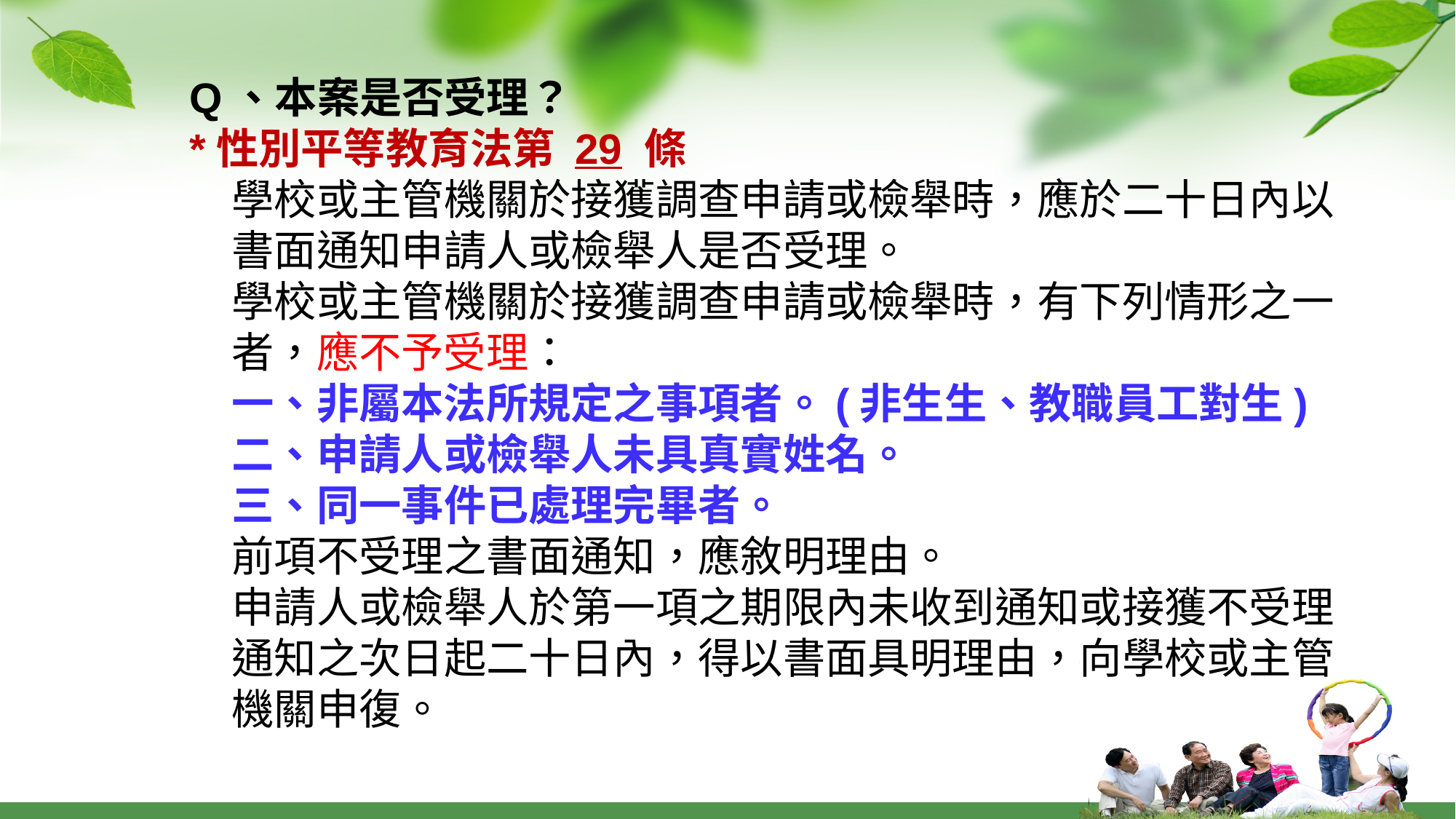

Q、本案是否受理？
*性別平等教育法第 29 條
學校或主管機關於接獲調查申請或檢舉時，應於二十日內以書面通知申請人或檢舉人是否受理。
學校或主管機關於接獲調查申請或檢舉時，有下列情形之一者，應不予受理：
一、非屬本法所規定之事項者。(非生生、教職員工對生)
二、申請人或檢舉人未具真實姓名。
三、同一事件已處理完畢者。
前項不受理之書面通知，應敘明理由。
申請人或檢舉人於第一項之期限內未收到通知或接獲不受理通知之次日起二十日內，得以書面具明理由，向學校或主管機關申復。